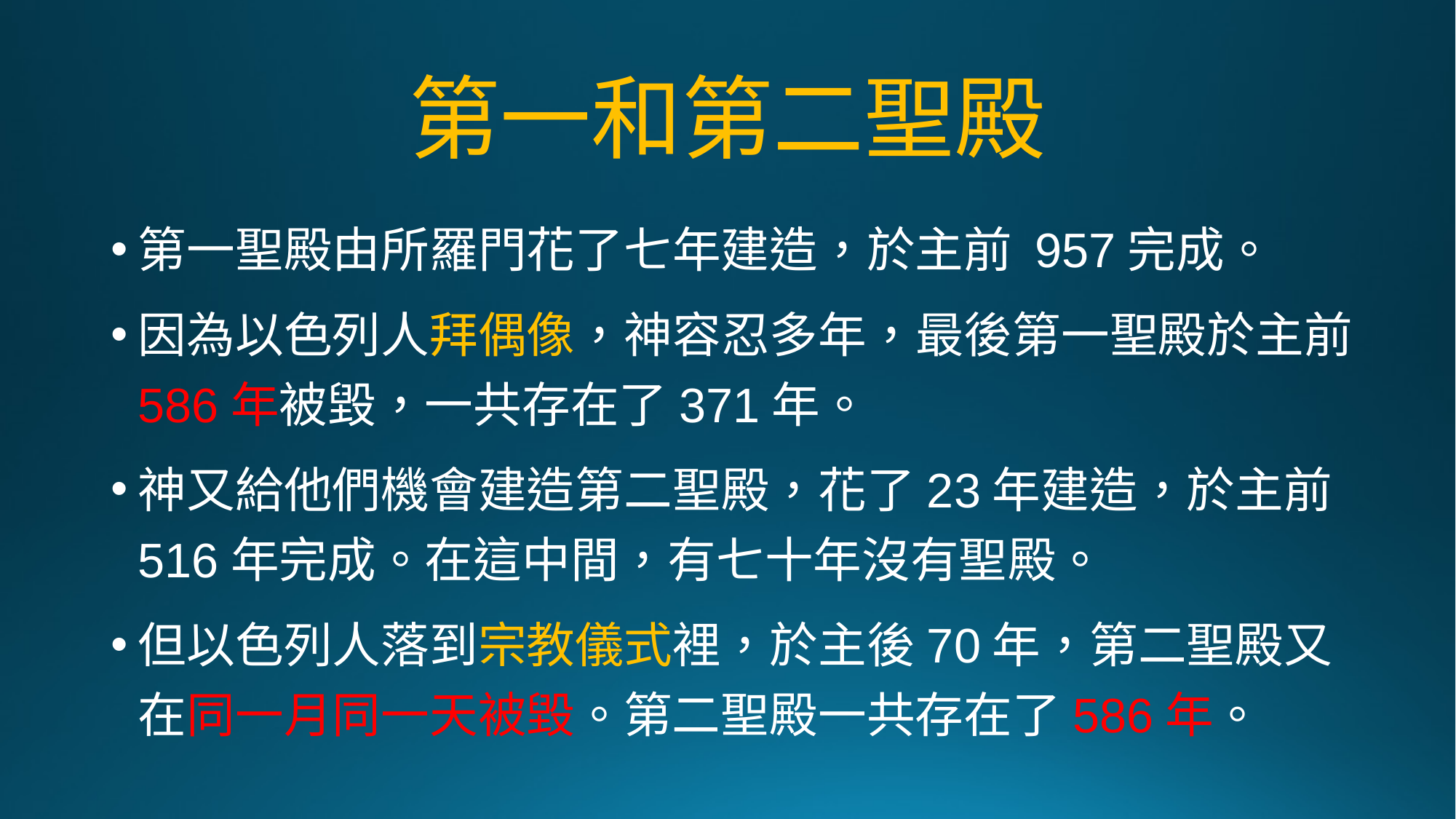

# 第一和第二聖殿
第一聖殿由所羅門花了七年建造，於主前 957完成。
因為以色列人拜偶像，神容忍多年，最後第一聖殿於主前586年被毀，一共存在了371年。
神又給他們機會建造第二聖殿，花了23年建造，於主前516年完成。在這中間，有七十年沒有聖殿。
但以色列人落到宗教儀式裡，於主後70年，第二聖殿又在同一月同一天被毀。第二聖殿一共存在了586年。